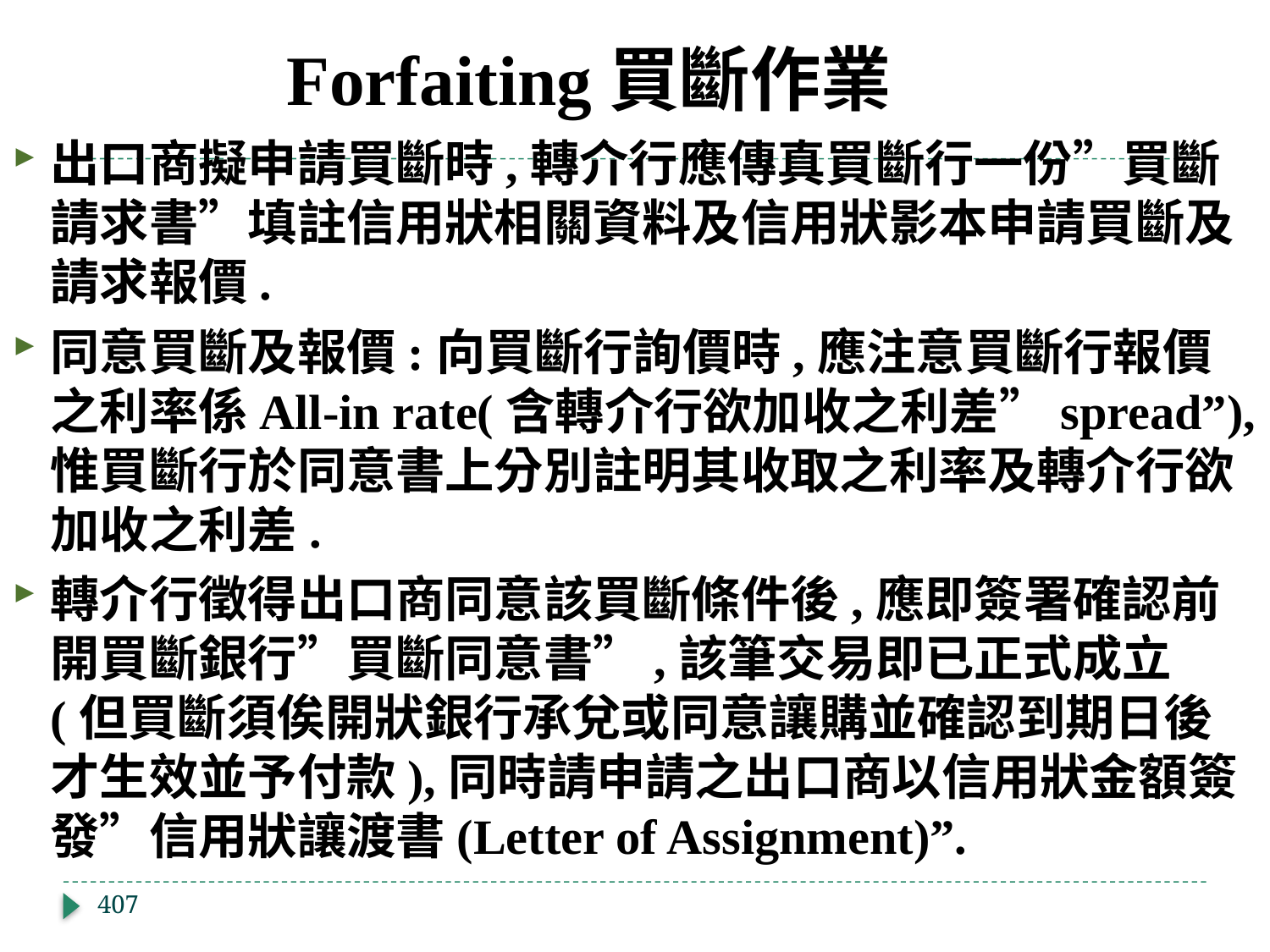

# Forfaiting買斷作業
出口商擬申請買斷時,轉介行應傳真買斷行一份”買斷請求書”填註信用狀相關資料及信用狀影本申請買斷及請求報價.
同意買斷及報價:向買斷行詢價時,應注意買斷行報價之利率係All-in rate(含轉介行欲加收之利差”spread”),惟買斷行於同意書上分別註明其收取之利率及轉介行欲加收之利差.
轉介行徵得出口商同意該買斷條件後,應即簽署確認前開買斷銀行”買斷同意書”,該筆交易即已正式成立(但買斷須俟開狀銀行承兌或同意讓購並確認到期日後才生效並予付款),同時請申請之出口商以信用狀金額簽發”信用狀讓渡書(Letter of Assignment)”.
407